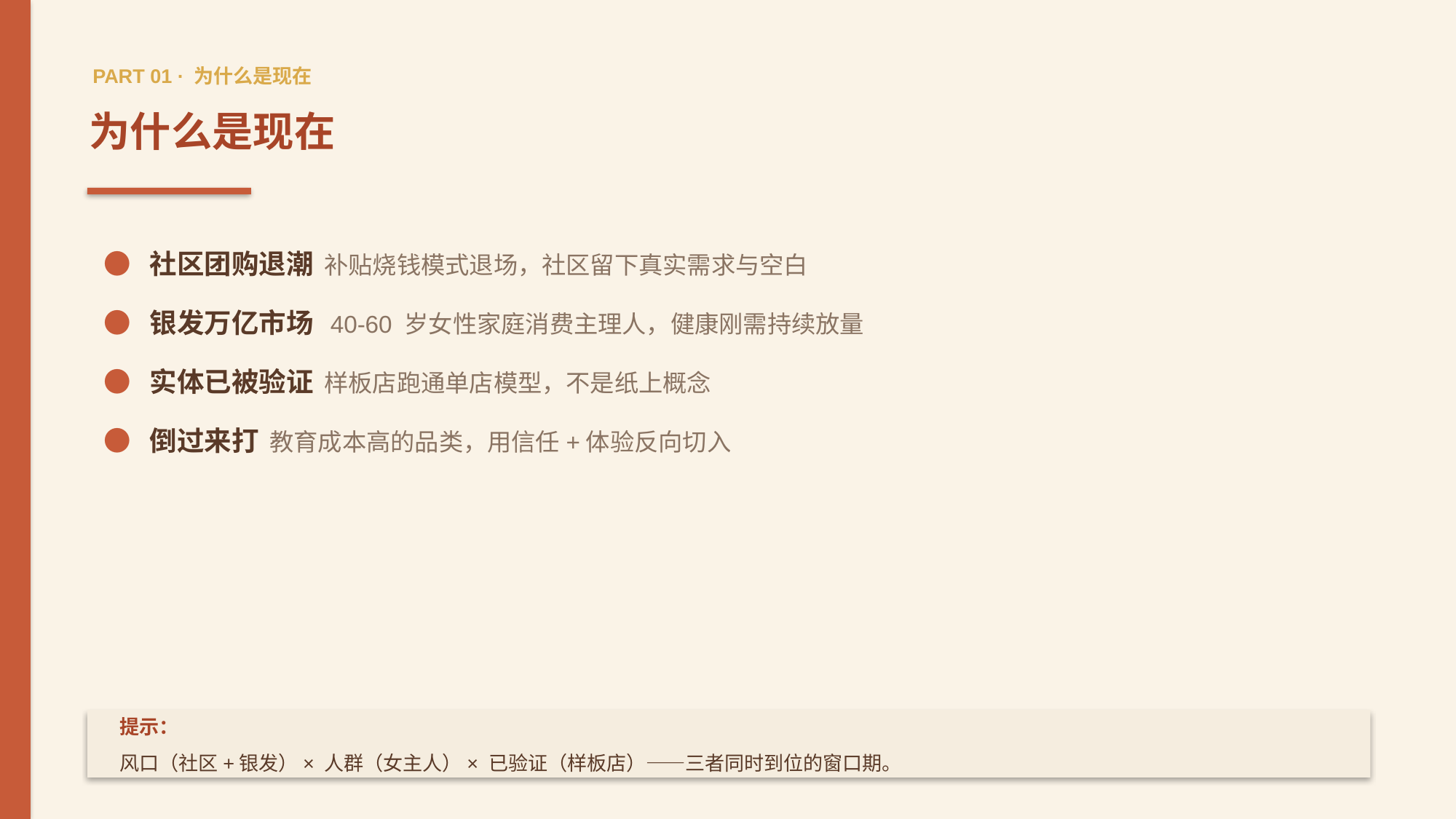

PART 01 · 为什么是现在
为什么是现在

●  社区团购退潮  补贴烧钱模式退场，社区留下真实需求与空白
●  银发万亿市场  40-60 岁女性家庭消费主理人，健康刚需持续放量
●  实体已被验证  样板店跑通单店模型，不是纸上概念
●  倒过来打  教育成本高的品类，用信任+体验反向切入

提示：
风口（社区+银发）× 人群（女主人）× 已验证（样板店）——三者同时到位的窗口期。